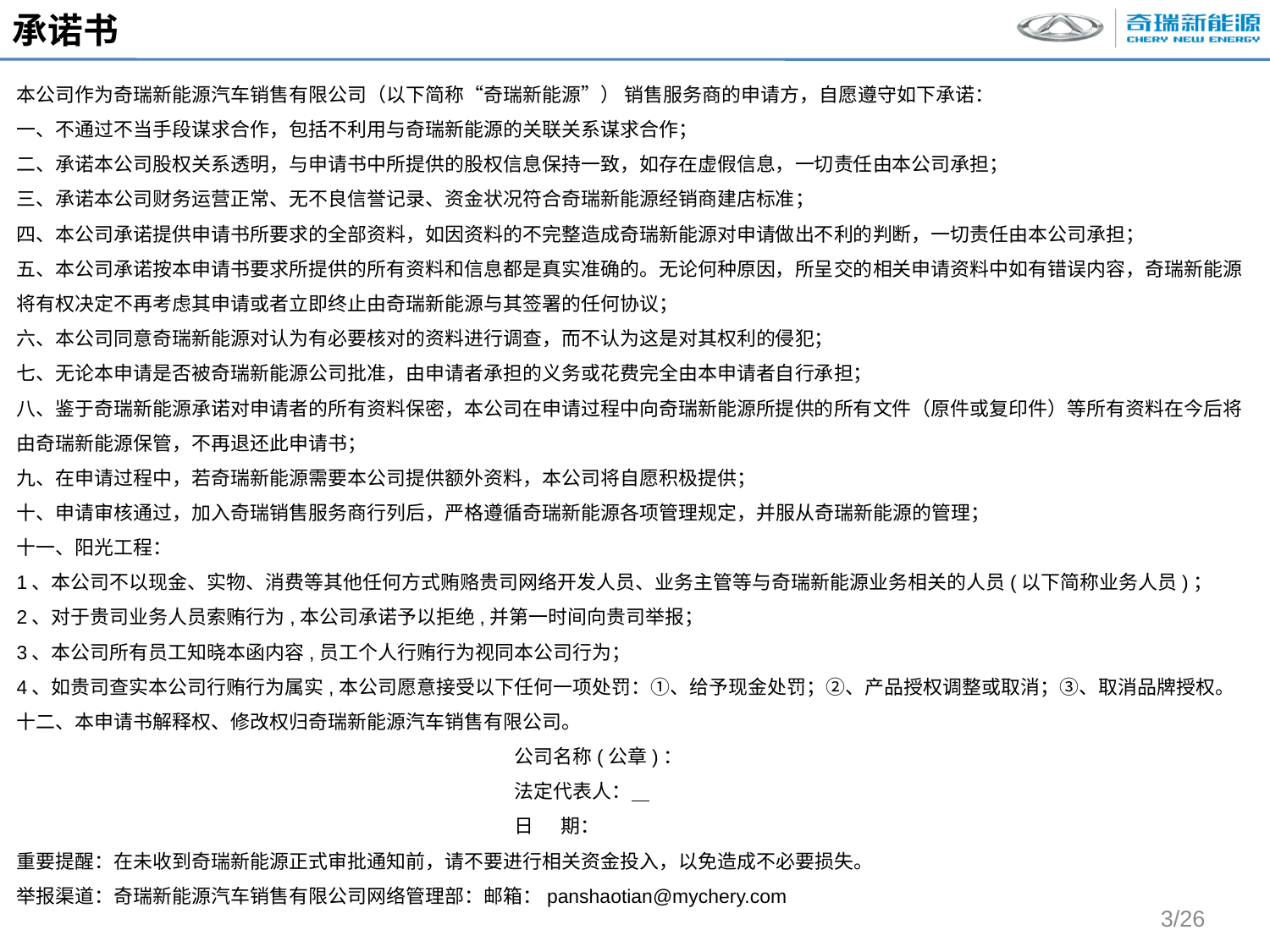

承诺书
本公司作为奇瑞新能源汽车销售有限公司（以下简称“奇瑞新能源”） 销售服务商的申请方，自愿遵守如下承诺：
一、不通过不当手段谋求合作，包括不利用与奇瑞新能源的关联关系谋求合作；
二、承诺本公司股权关系透明，与申请书中所提供的股权信息保持一致，如存在虚假信息，一切责任由本公司承担；
三、承诺本公司财务运营正常、无不良信誉记录、资金状况符合奇瑞新能源经销商建店标准；
四、本公司承诺提供申请书所要求的全部资料，如因资料的不完整造成奇瑞新能源对申请做出不利的判断，一切责任由本公司承担；
五、本公司承诺按本申请书要求所提供的所有资料和信息都是真实准确的。无论何种原因，所呈交的相关申请资料中如有错误内容，奇瑞新能源将有权决定不再考虑其申请或者立即终止由奇瑞新能源与其签署的任何协议；
六、本公司同意奇瑞新能源对认为有必要核对的资料进行调查，而不认为这是对其权利的侵犯；
七、无论本申请是否被奇瑞新能源公司批准，由申请者承担的义务或花费完全由本申请者自行承担；
八、鉴于奇瑞新能源承诺对申请者的所有资料保密，本公司在申请过程中向奇瑞新能源所提供的所有文件（原件或复印件）等所有资料在今后将由奇瑞新能源保管，不再退还此申请书；
九、在申请过程中，若奇瑞新能源需要本公司提供额外资料，本公司将自愿积极提供；
十、申请审核通过，加入奇瑞销售服务商行列后，严格遵循奇瑞新能源各项管理规定，并服从奇瑞新能源的管理；
十一、阳光工程：
1、本公司不以现金、实物、消费等其他任何方式贿赂贵司网络开发人员、业务主管等与奇瑞新能源业务相关的人员(以下简称业务人员)；
2、对于贵司业务人员索贿行为,本公司承诺予以拒绝,并第一时间向贵司举报；
3、本公司所有员工知晓本函内容,员工个人行贿行为视同本公司行为；
4、如贵司查实本公司行贿行为属实,本公司愿意接受以下任何一项处罚：①、给予现金处罚；②、产品授权调整或取消；③、取消品牌授权。
十二、本申请书解释权、修改权归奇瑞新能源汽车销售有限公司。
                                                                                                               公司名称(公章)：
                                                                                                               法定代表人：
                                                                                                               日      期：
重要提醒：在未收到奇瑞新能源正式审批通知前，请不要进行相关资金投入，以免造成不必要损失。
举报渠道：奇瑞新能源汽车销售有限公司网络管理部：邮箱：panshaotian@mychery.com
3/26